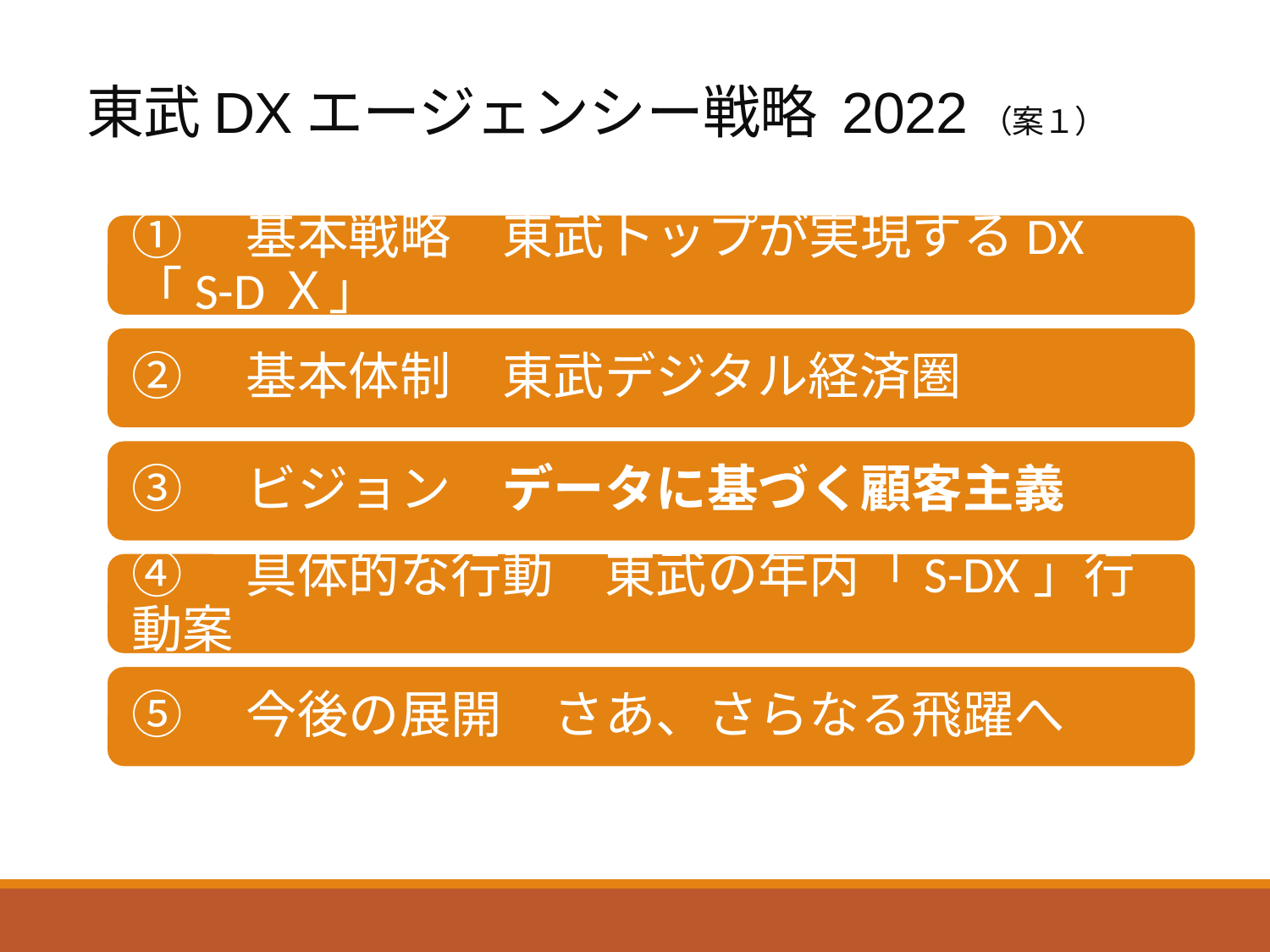

# 東武DXエージェンシー戦略 2022（案１）
①　基本戦略　東武トップが実現するDX 「S-DＸ」
②　基本体制　東武デジタル経済圏
③　ビジョン　データに基づく顧客主義
④　具体的な行動　東武の年内「S-DX」行動案
⑤　今後の展開　さあ、さらなる飛躍へ